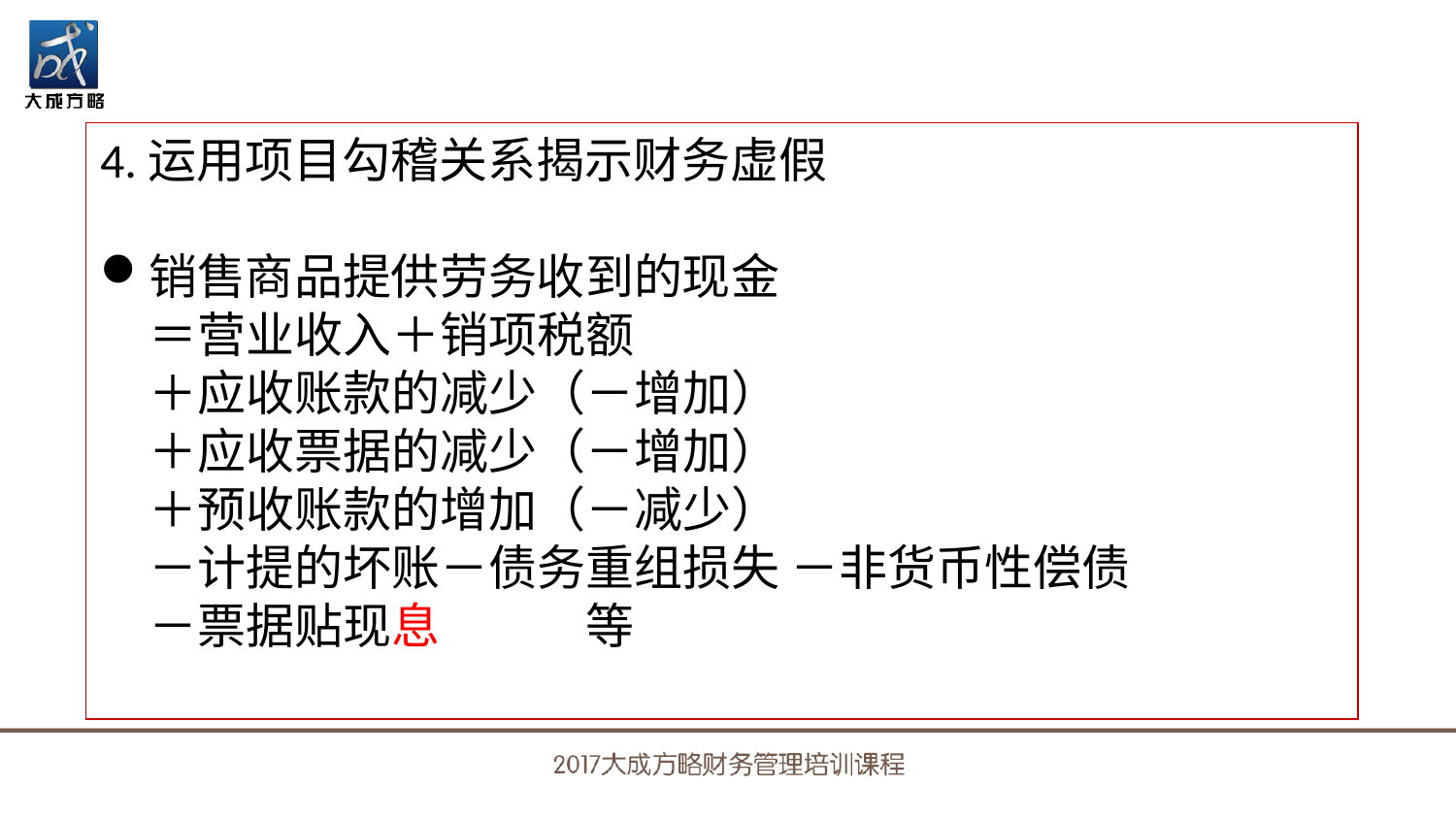

4.运用项目勾稽关系揭示财务虚假

销售商品提供劳务收到的现金
　＝营业收入＋销项税额
　＋应收账款的减少（－增加）
　＋应收票据的减少（－增加）
　＋预收账款的增加（－减少）
　－计提的坏账－债务重组损失 －非货币性偿债
　－票据贴现息　　　等